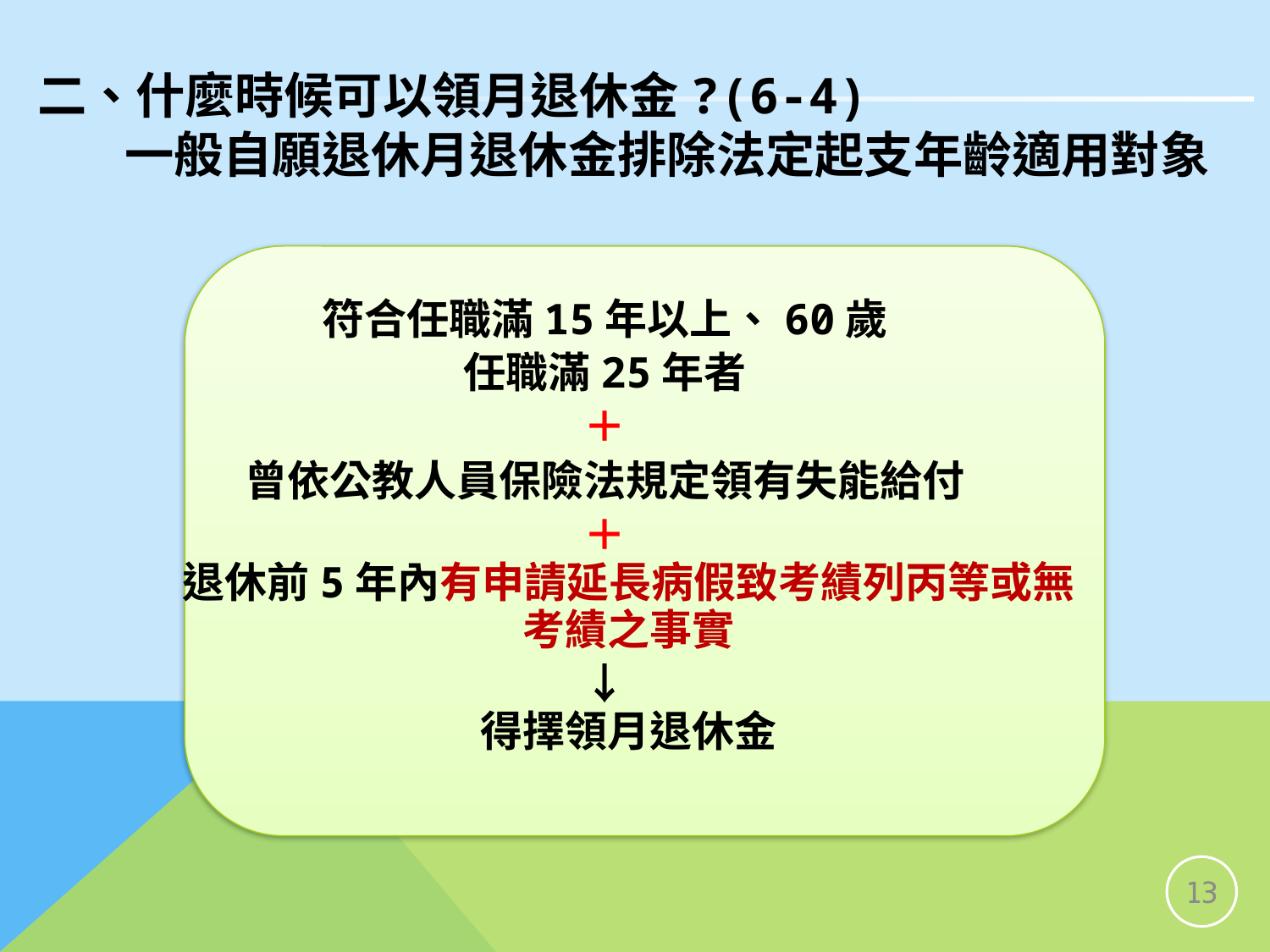

# 二、什麼時候可以領月退休金?(6-4) 一般自願退休月退休金排除法定起支年齡適用對象

符合任職滿15年以上、60歲
任職滿25年者
＋
曾依公教人員保險法規定領有失能給付
＋
退休前5年內有申請延長病假致考績列丙等或無考績之事實
↓
得擇領月退休金

13